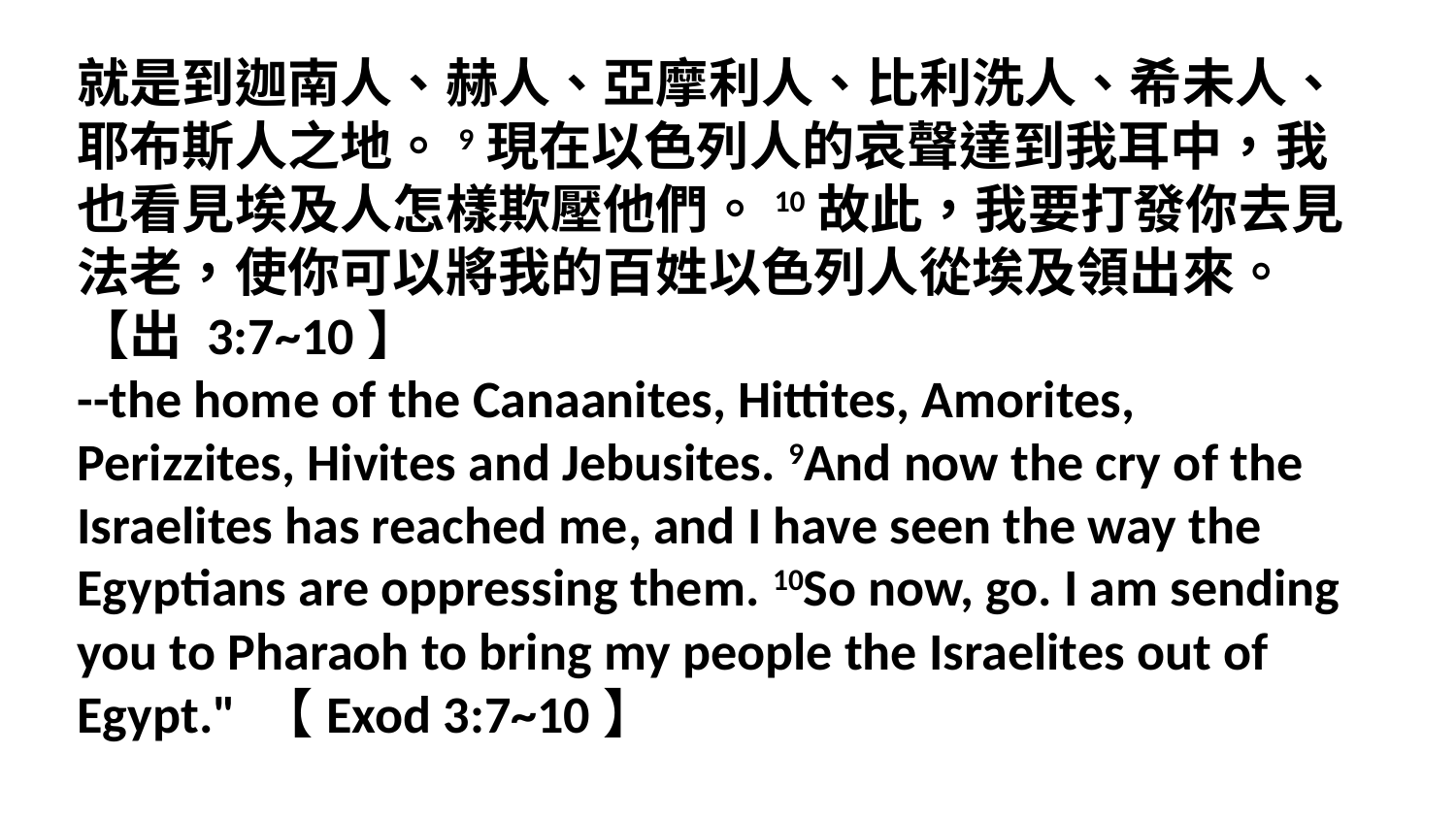

就是到迦南人、赫人、亞摩利人、比利洗人、希未人、耶布斯人之地。9現在以色列人的哀聲達到我耳中，我也看見埃及人怎樣欺壓他們。10故此，我要打發你去見法老，使你可以將我的百姓以色列人從埃及領出來。
【出 3:7~10】
--the home of the Canaanites, Hittites, Amorites, Perizzites, Hivites and Jebusites. 9And now the cry of the Israelites has reached me, and I have seen the way the Egyptians are oppressing them. 10So now, go. I am sending you to Pharaoh to bring my people the Israelites out of Egypt." 【Exod 3:7~10】